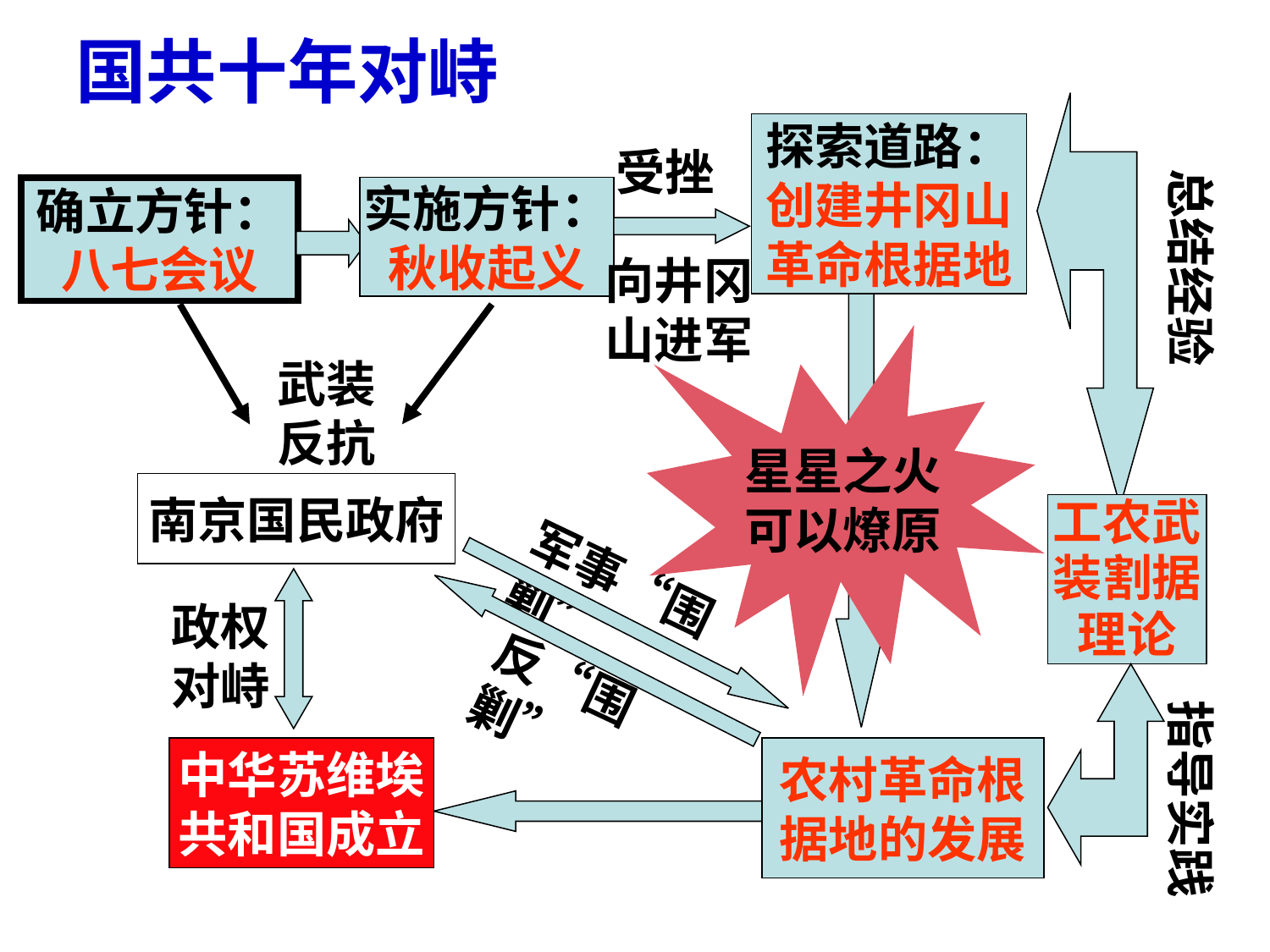

国共十年对峙
探索道路：
创建井冈山
革命根据地
受挫
总结经验
确立方针：
八七会议
实施方针：
秋收起义

向井冈山进军

星星之火
可以燎原
武装反抗

南京国民政府

工农武
装割据
理论
军事“围剿”

政权对峙
反“围剿”

指导实践
中华苏维埃
共和国成立
农村革命根
据地的发展